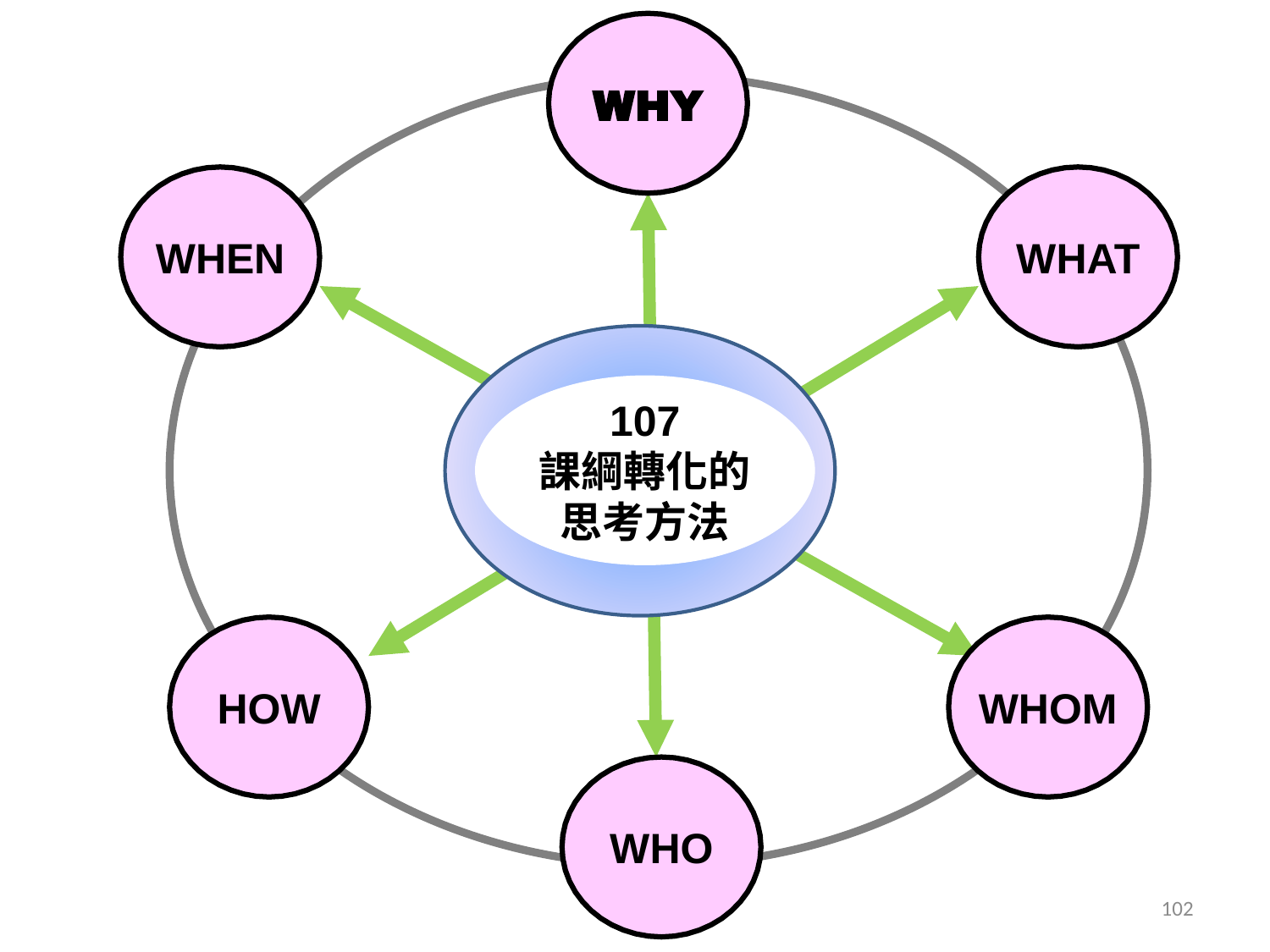

WHY

WHEN
WHAT

107
課綱轉化的思考方法
HOW
WHOM
WHO
102